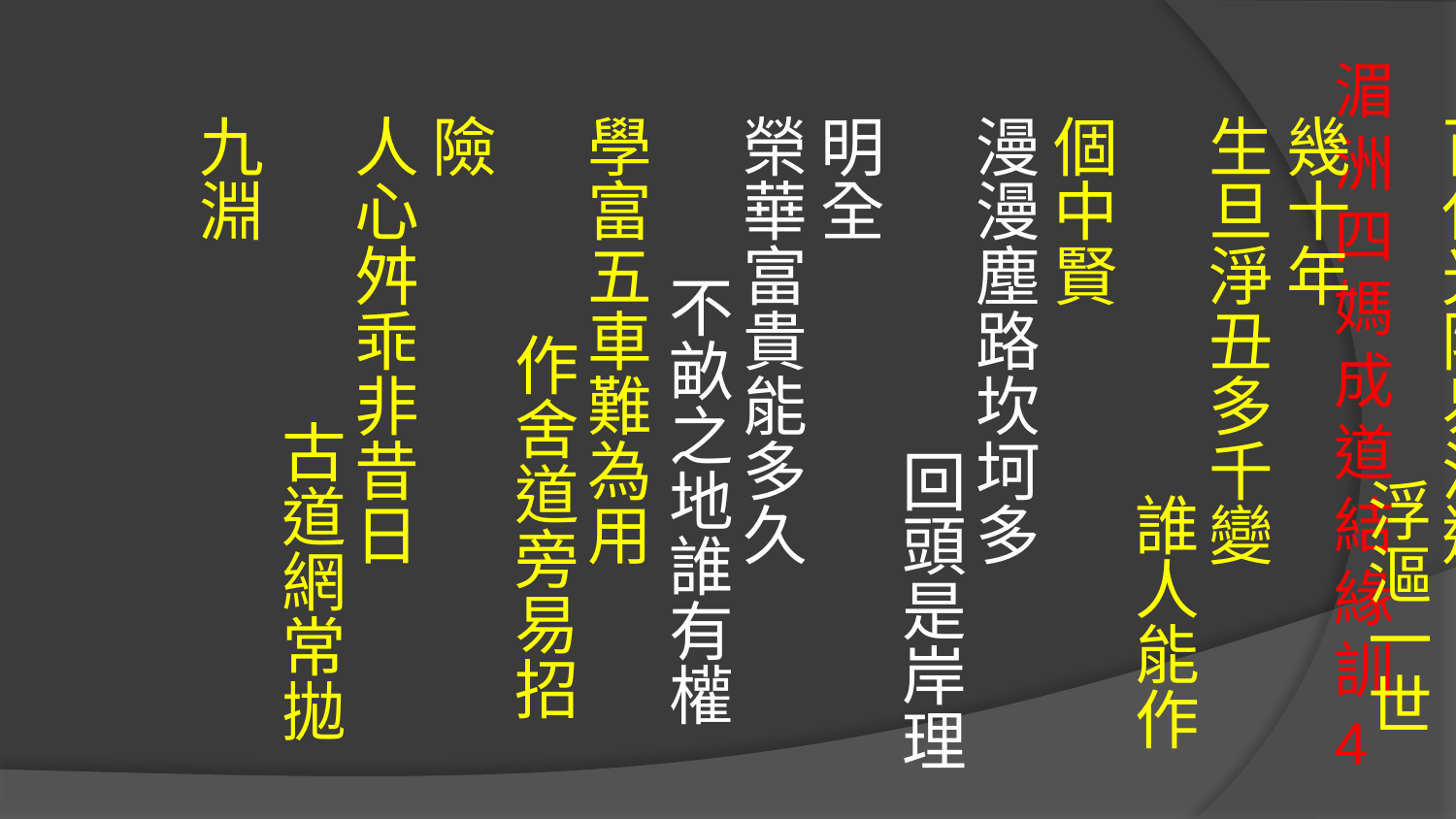

浩浩之德   我身被沾
且停玉衡叩謝
天恩我方敢受此恩典   百代光陰易流逝　　                               浮漚一世幾十年
生旦淨丑多千變　　                                誰人能作個中賢
漫漫塵路坎坷多　　                             回頭是岸理明全
榮華富貴能多久　　                 不畝之地誰有權
學富五車難為用　　                     作舍道旁易招險
人心舛乖非昔日　　                           古道網常拋九淵
# 湄洲四媽成道結緣訓4